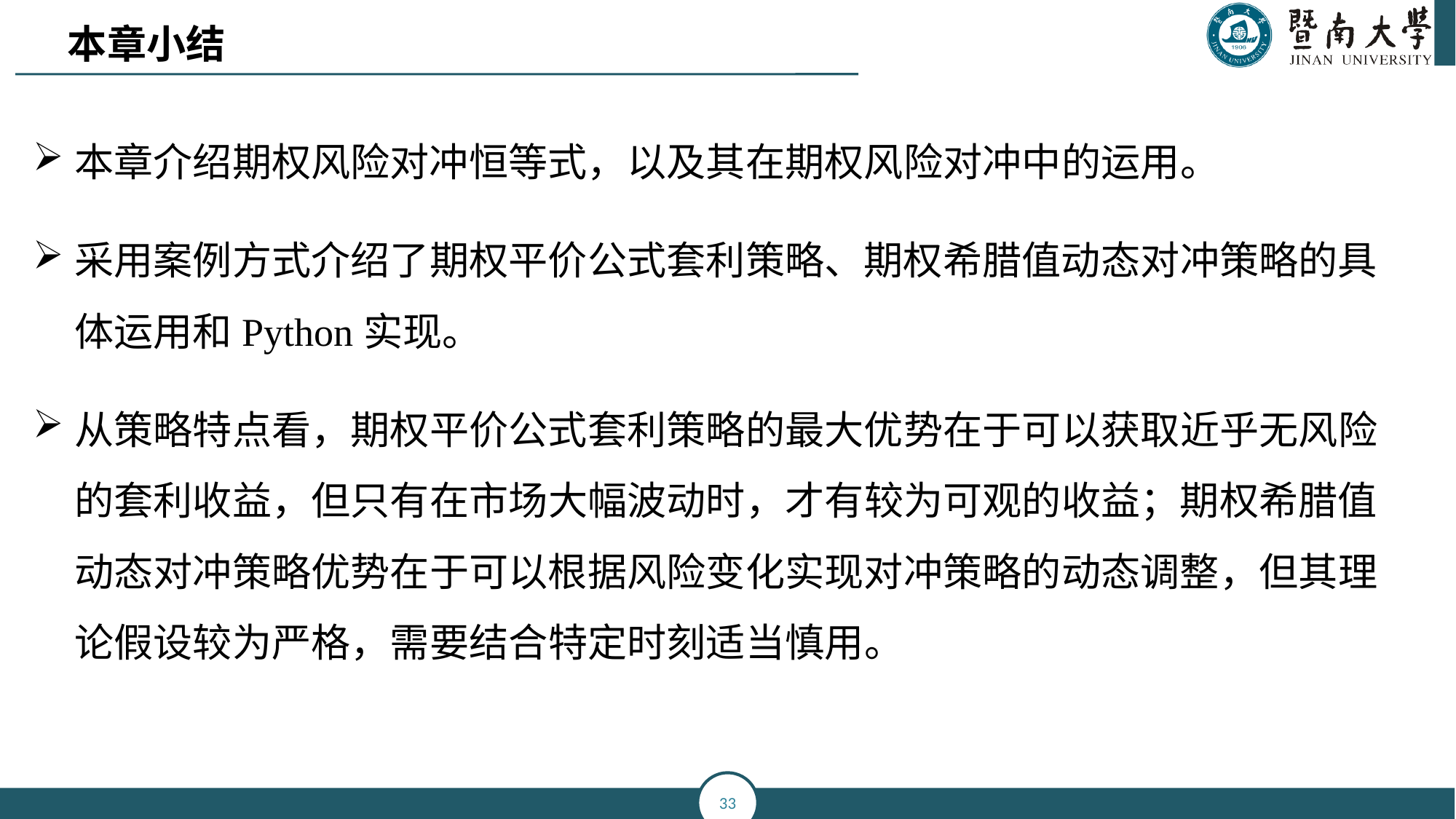

本章小结
本章介绍期权风险对冲恒等式，以及其在期权风险对冲中的运用。
采用案例方式介绍了期权平价公式套利策略、期权希腊值动态对冲策略的具体运用和Python实现。
从策略特点看，期权平价公式套利策略的最大优势在于可以获取近乎无风险的套利收益，但只有在市场大幅波动时，才有较为可观的收益；期权希腊值动态对冲策略优势在于可以根据风险变化实现对冲策略的动态调整，但其理论假设较为严格，需要结合特定时刻适当慎用。